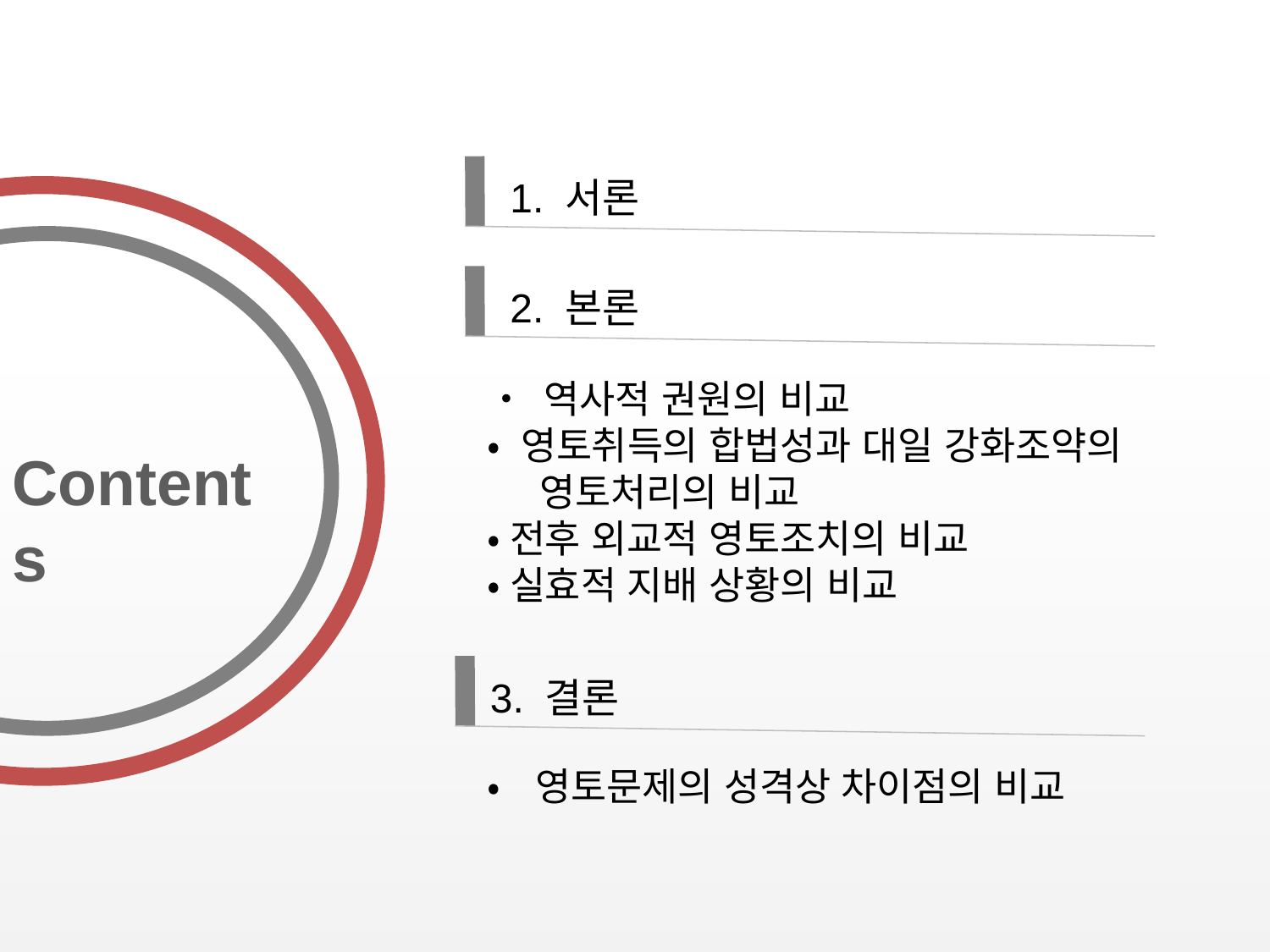

1. 서론

2. 본론
• 역사적 권원의 비교
• 영토취득의 합법성과 대일 강화조약의
    영토처리의 비교
•전후 외교적 영토조치의 비교
•실효적 지배 상황의 비교
Contents

3. 결론
•영토문제의 성격상 차이점의 비교